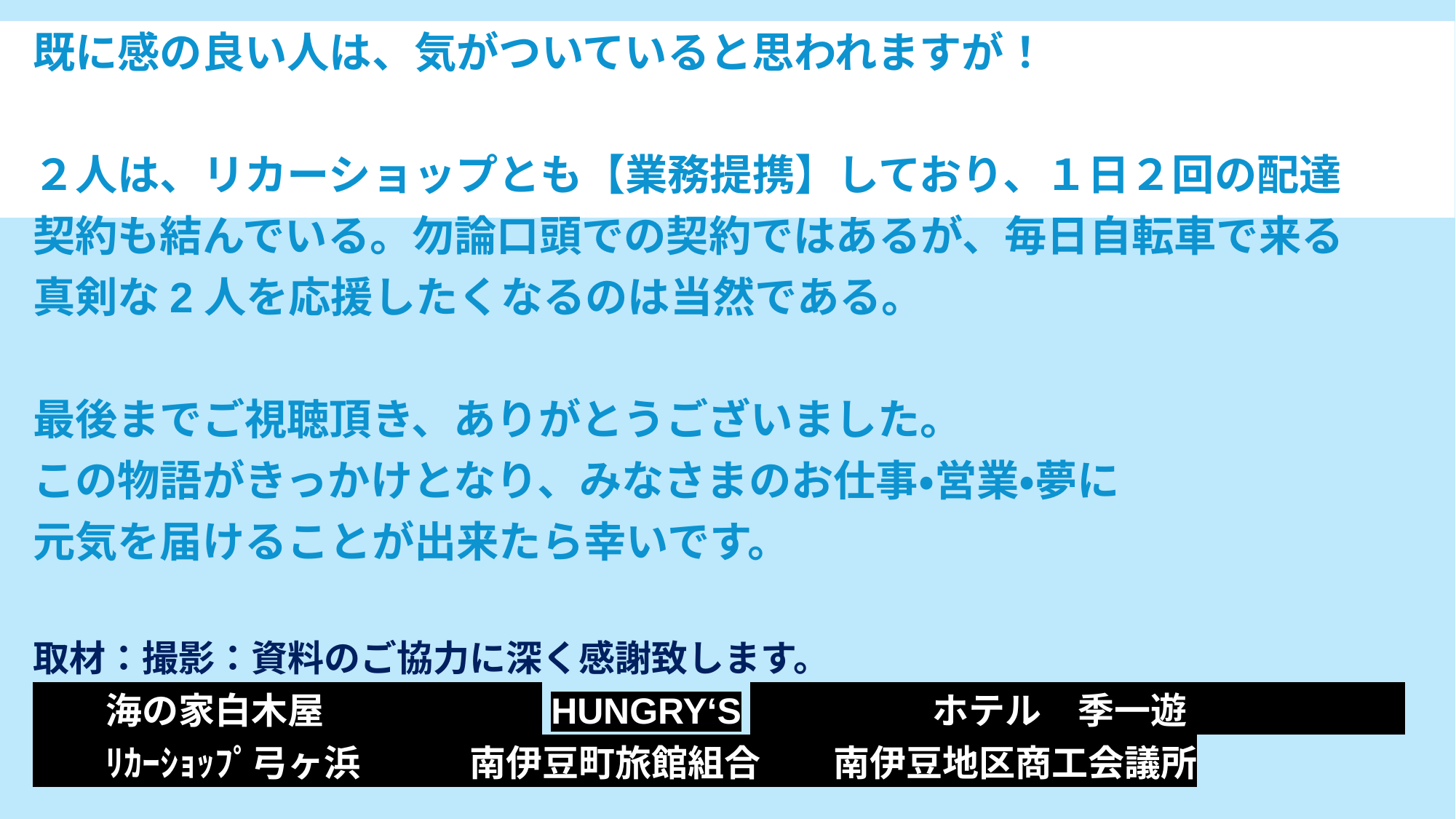

既に感の良い人は、気がついていると思われますが！

２人は、リカーショップとも【業務提携】しており、１日２回の配達
契約も結んでいる。勿論口頭での契約ではあるが、毎日自転車で来る
真剣な2人を応援したくなるのは当然である。

最後までご視聴頂き、ありがとうございました。
この物語がきっかけとなり、みなさまのお仕事・営業・夢に
元気を届けることが出来たら幸いです。

取材：撮影：資料のご協力に深く感謝致します。
　　海の家白木屋　　　　　　Hungry‘S　　　　　ホテル　季一遊
　　ﾘｶｰｼｮｯﾌﾟ弓ヶ浜　　　南伊豆町旅館組合　　南伊豆地区商工会議所